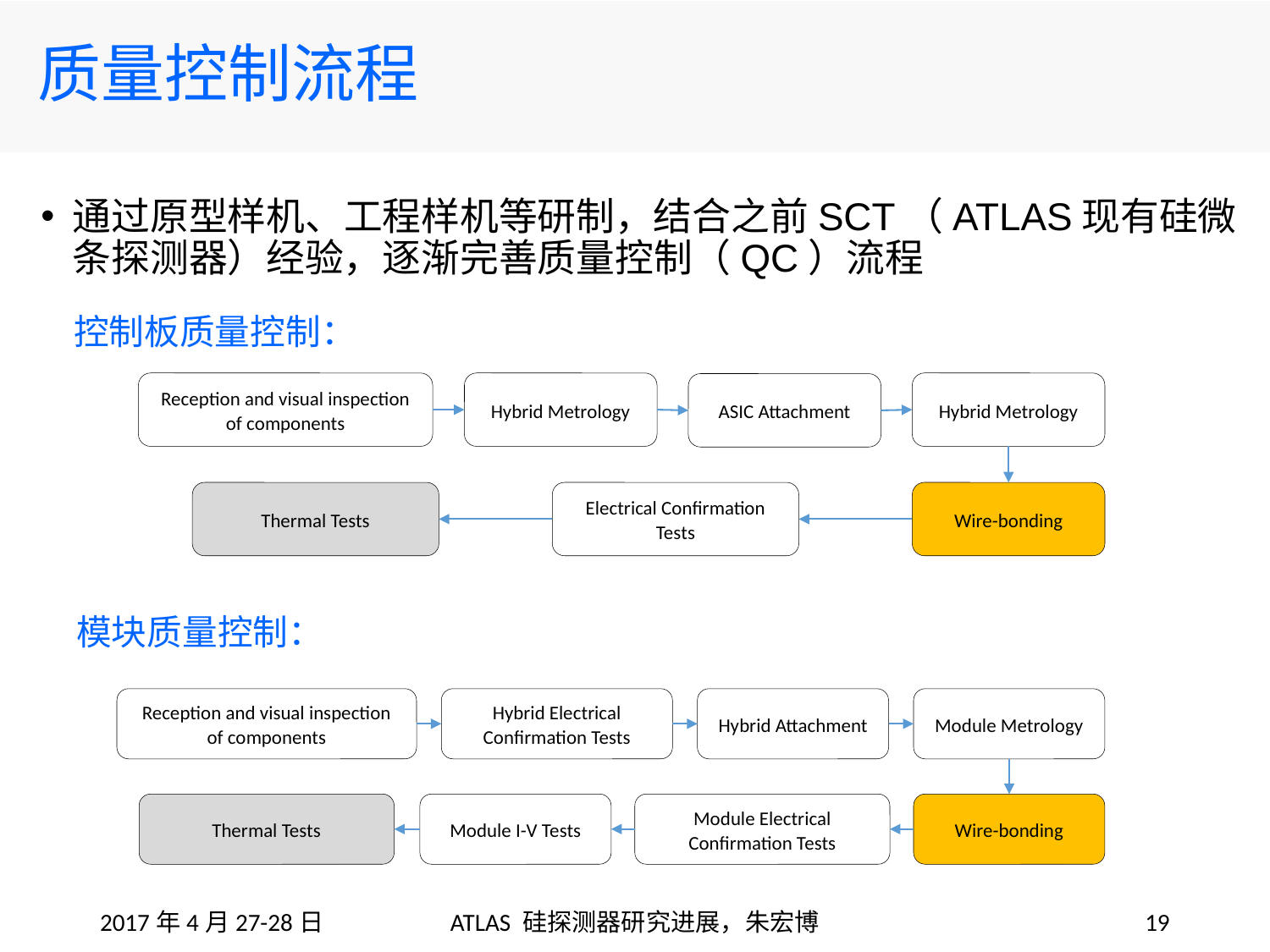

# 质量控制流程
通过原型样机、工程样机等研制，结合之前SCT（ATLAS现有硅微条探测器）经验，逐渐完善质量控制（QC）流程
控制板质量控制：
Reception and visual inspection of components
Hybrid Metrology
Hybrid Metrology
ASIC Attachment
Thermal Tests
Electrical Confirmation Tests
Wire-bonding
模块质量控制：
Reception and visual inspection of components
Hybrid Electrical Confirmation Tests
Hybrid Attachment
Module Metrology
Thermal Tests
Module I-V Tests
Module Electrical Confirmation Tests
Wire-bonding
2017年4月27-28日
ATLAS 硅探测器研究进展，朱宏博
19